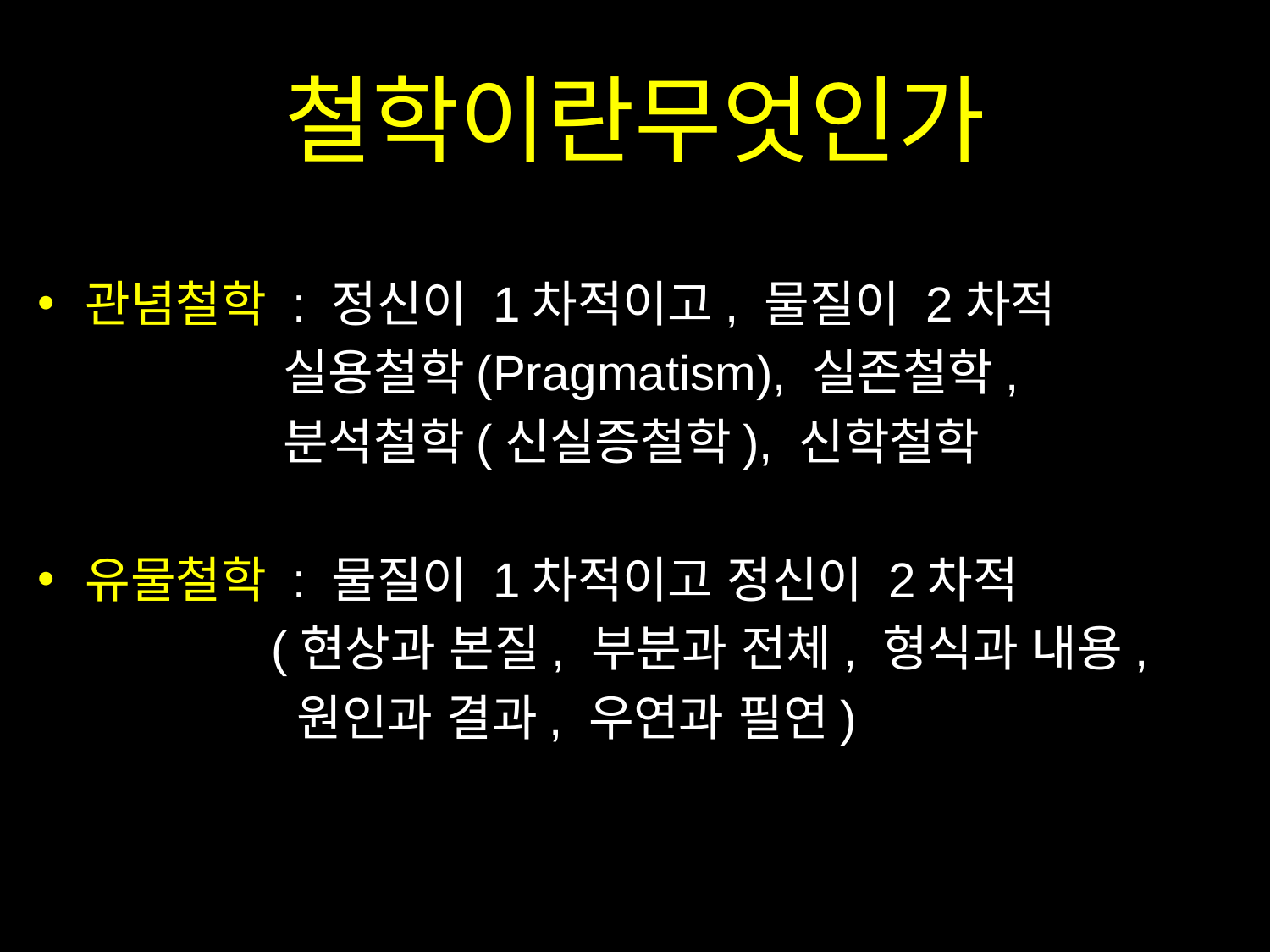

# 철학이란무엇인가
관념철학 : 정신이 1차적이고, 물질이 2차적
                 실용철학(Pragmatism), 실존철학,
                 분석철학(신실증철학), 신학철학

유물철학 : 물질이 1차적이고 정신이 2차적
                 (현상과 본질, 부분과 전체, 형식과 내용,
                  원인과 결과, 우연과 필연)